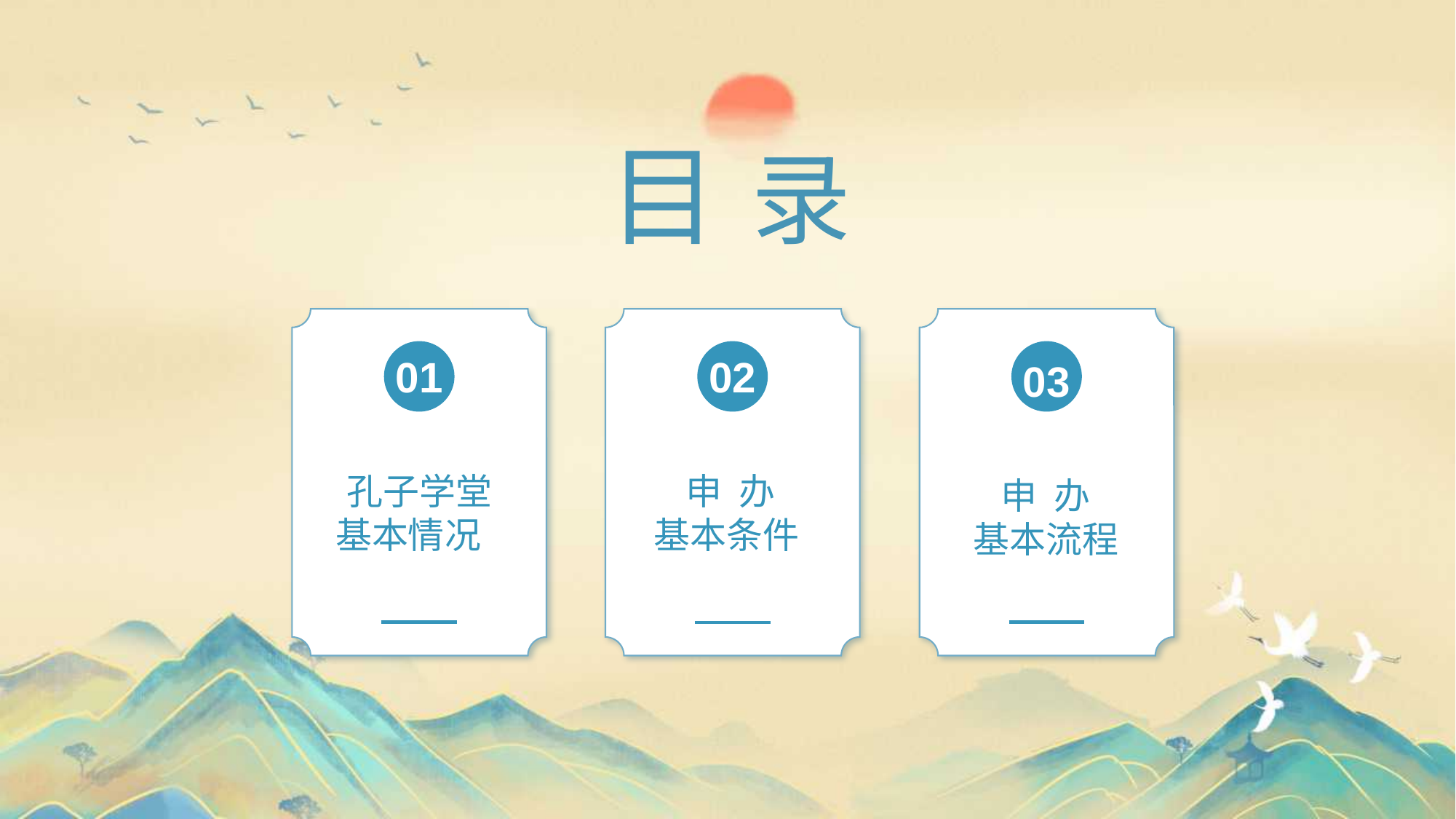

目 录

01
02
03
孔子学堂
基本情况
申  办
基本条件
申  办
基本流程